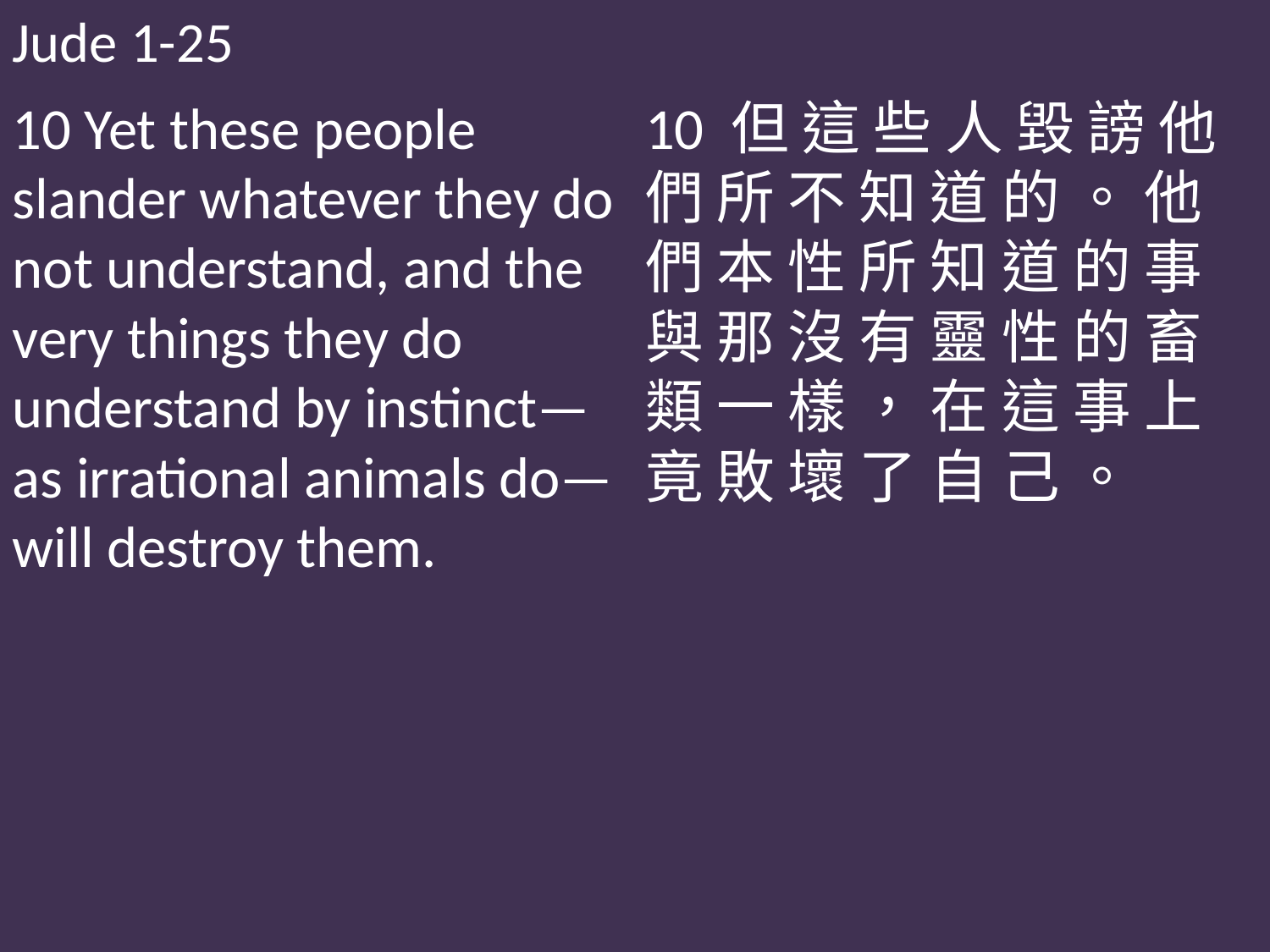

Jude 1-25
10 Yet these people slander whatever they do not understand, and the very things they do understand by instinct—as irrational animals do—will destroy them.
10 但 這 些 人 毀 謗 他 們 所 不 知 道 的 。 他 們 本 性 所 知 道 的 事 與 那 沒 有 靈 性 的 畜 類 一 樣 ， 在 這 事 上 竟 敗 壞 了 自 己 。